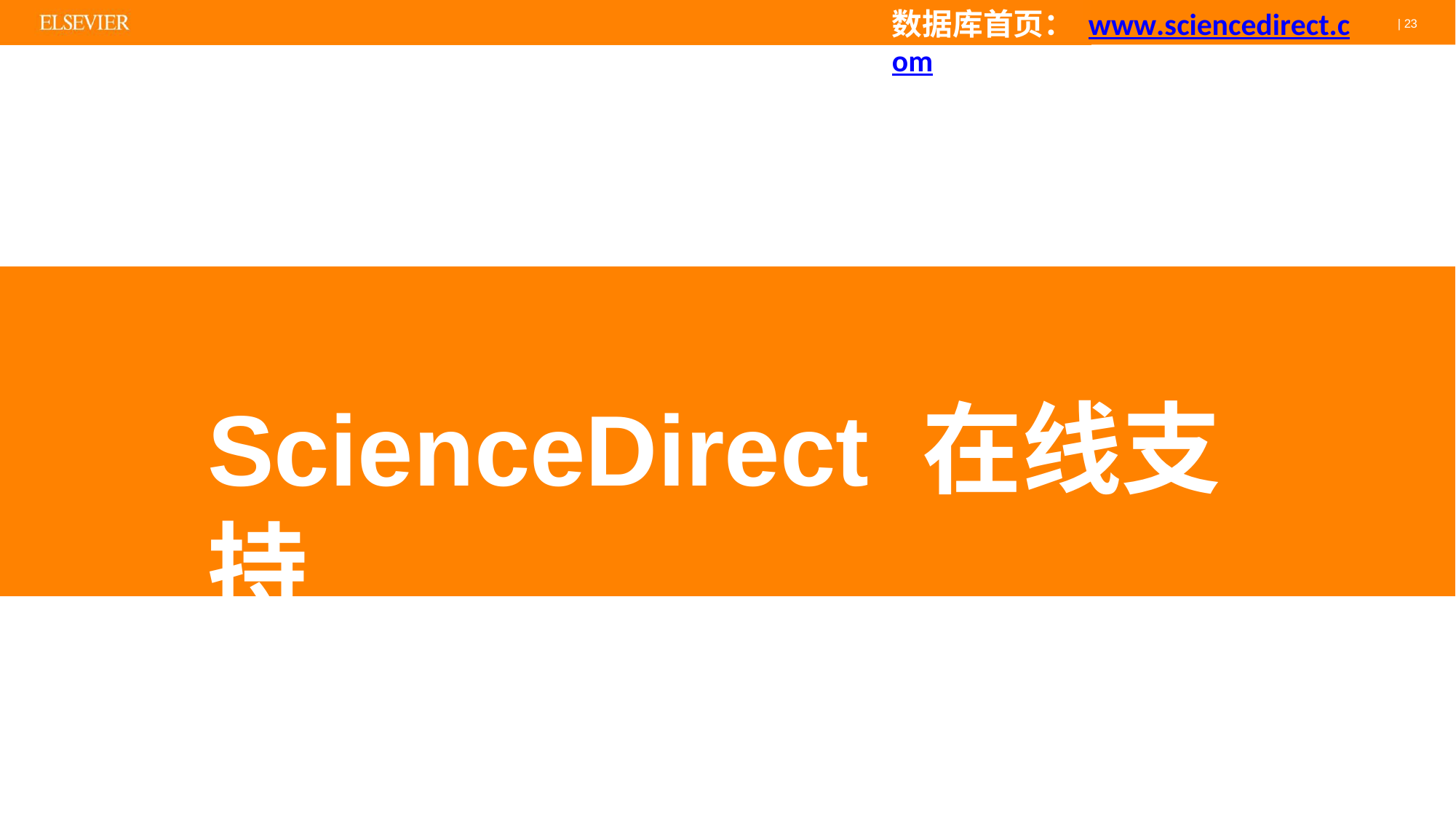

# 数据库首页： www.sciencedirect.com
| 23

ScienceDirect 在线支持